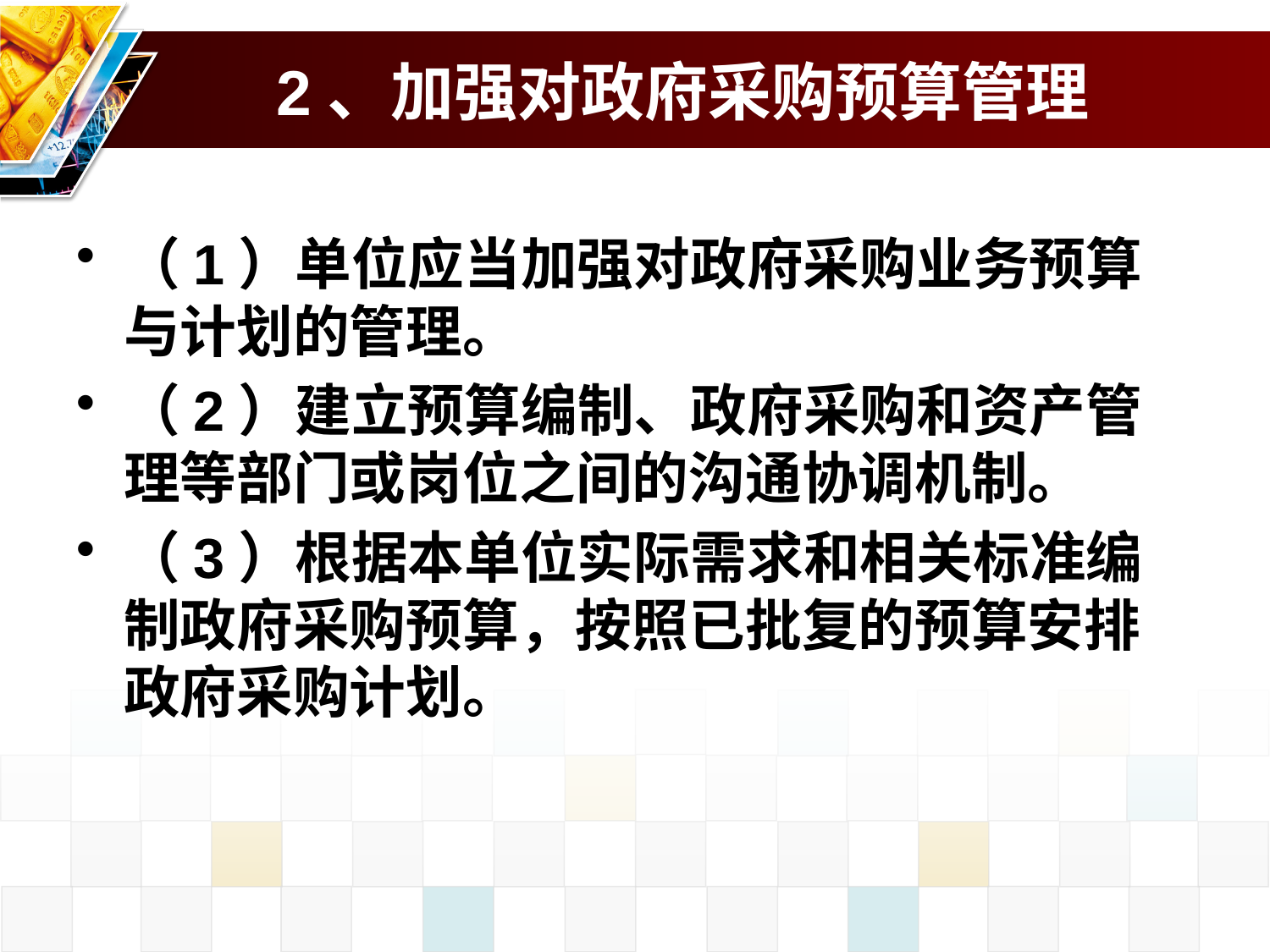

# 2、加强对政府采购预算管理
（1）单位应当加强对政府采购业务预算与计划的管理。
（2）建立预算编制、政府采购和资产管理等部门或岗位之间的沟通协调机制。
（3）根据本单位实际需求和相关标准编制政府采购预算，按照已批复的预算安排政府采购计划。